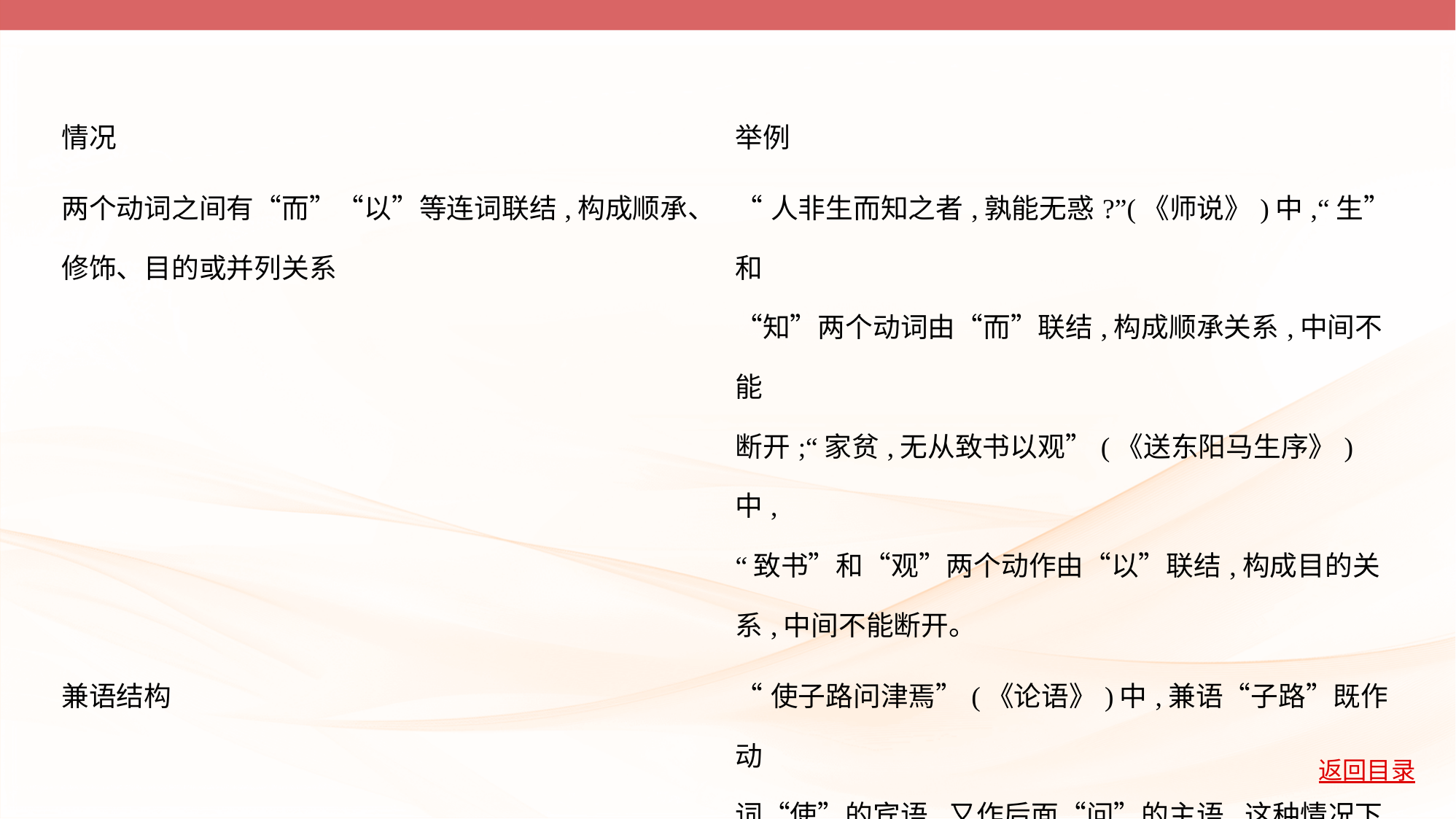

| 情况 | 举例 |
| --- | --- |
| 两个动词之间有“而”“以”等连词联结,构成顺承、 修饰、目的或并列关系 | “人非生而知之者,孰能无惑?”(《师说》)中,“生”和 “知”两个动词由“而”联结,构成顺承关系,中间不能 断开;“家贫,无从致书以观”(《送东阳马生序》)中, “致书”和“观”两个动作由“以”联结,构成目的关 系,中间不能断开。 |
| 兼语结构 | “使子路问津焉”(《论语》)中,兼语“子路”既作动 词“使”的宾语,又作后面“问”的主语,这种情况下,前 后的两个动词之间不能断开。 |
| 连动结构 | “臣欲奉诏奔驰”(《陈情表》)中,“奉诏”与“奔 驰”是两个连续的动作,中间不可断开。 |